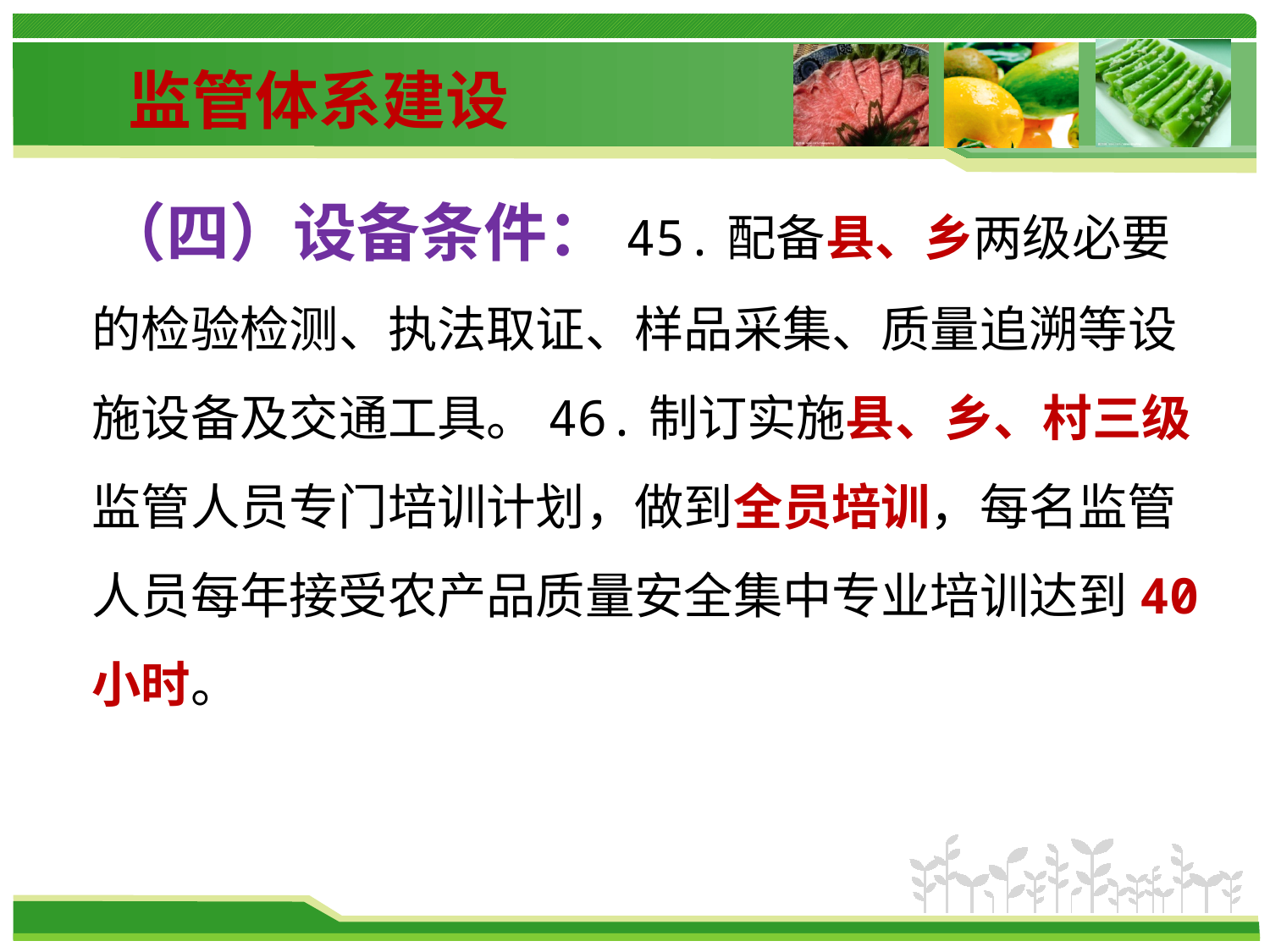

# 监管体系建设
   （四）设备条件：45.配备县、乡两级必要的检验检测、执法取证、样品采集、质量追溯等设施设备及交通工具。46.制订实施县、乡、村三级监管人员专门培训计划，做到全员培训，每名监管人员每年接受农产品质量安全集中专业培训达到40小时。